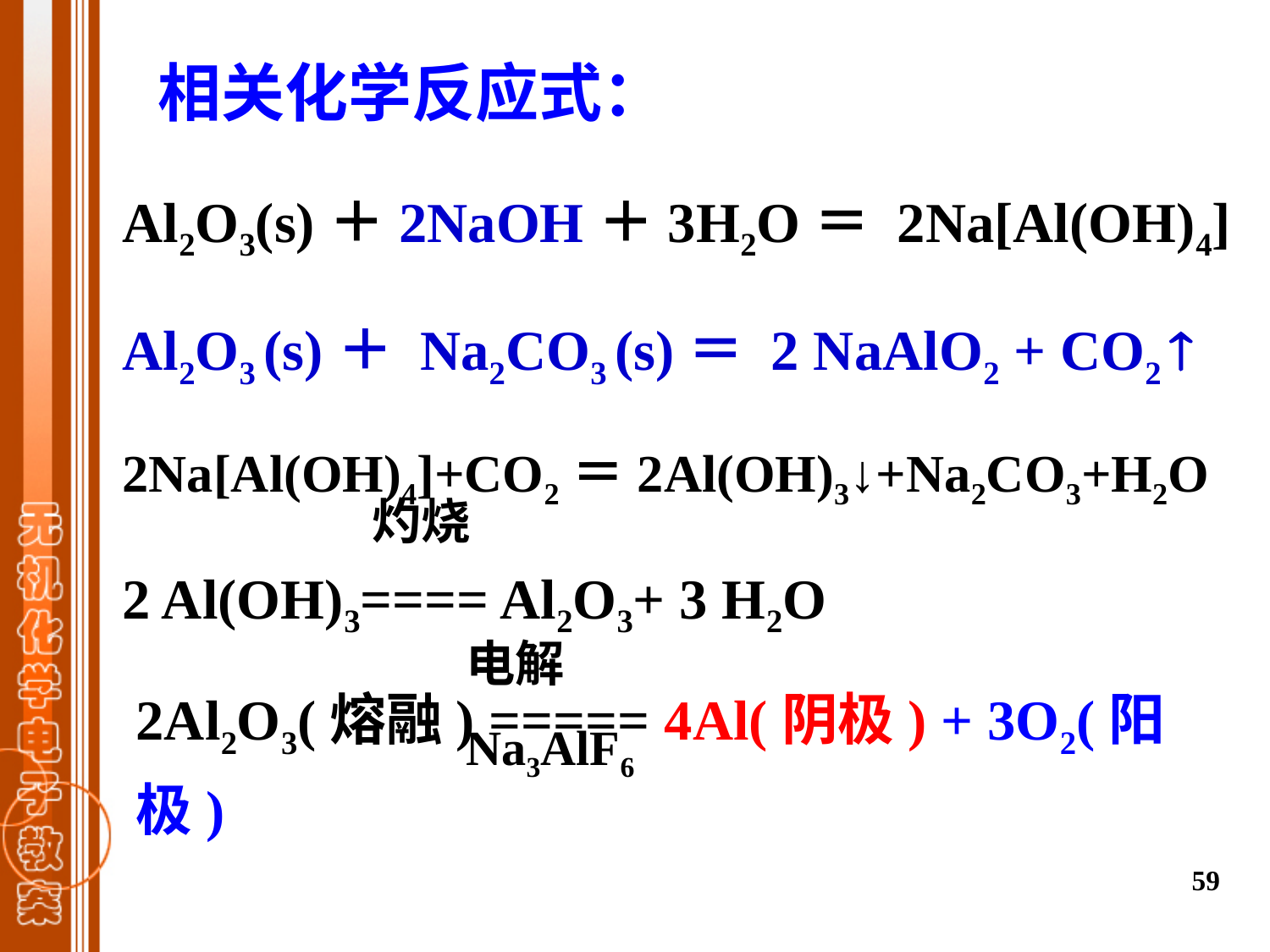

相关化学反应式：
Al2O3(s)＋2NaOH＋3H2O＝ 2Na[Al(OH)4]
Al2O3 (s)＋ Na2CO3 (s)＝ 2 NaAlO2 + CO2 ↑
2Na[Al(OH)4]+CO2＝2Al(OH)3↓+Na2CO3+H2O
2 Al(OH)3==== Al2O3+ 3 H2O
灼烧
电解
Na3AlF6
2Al2O3(熔融) ===== 4Al(阴极) + 3O2(阳极)
59